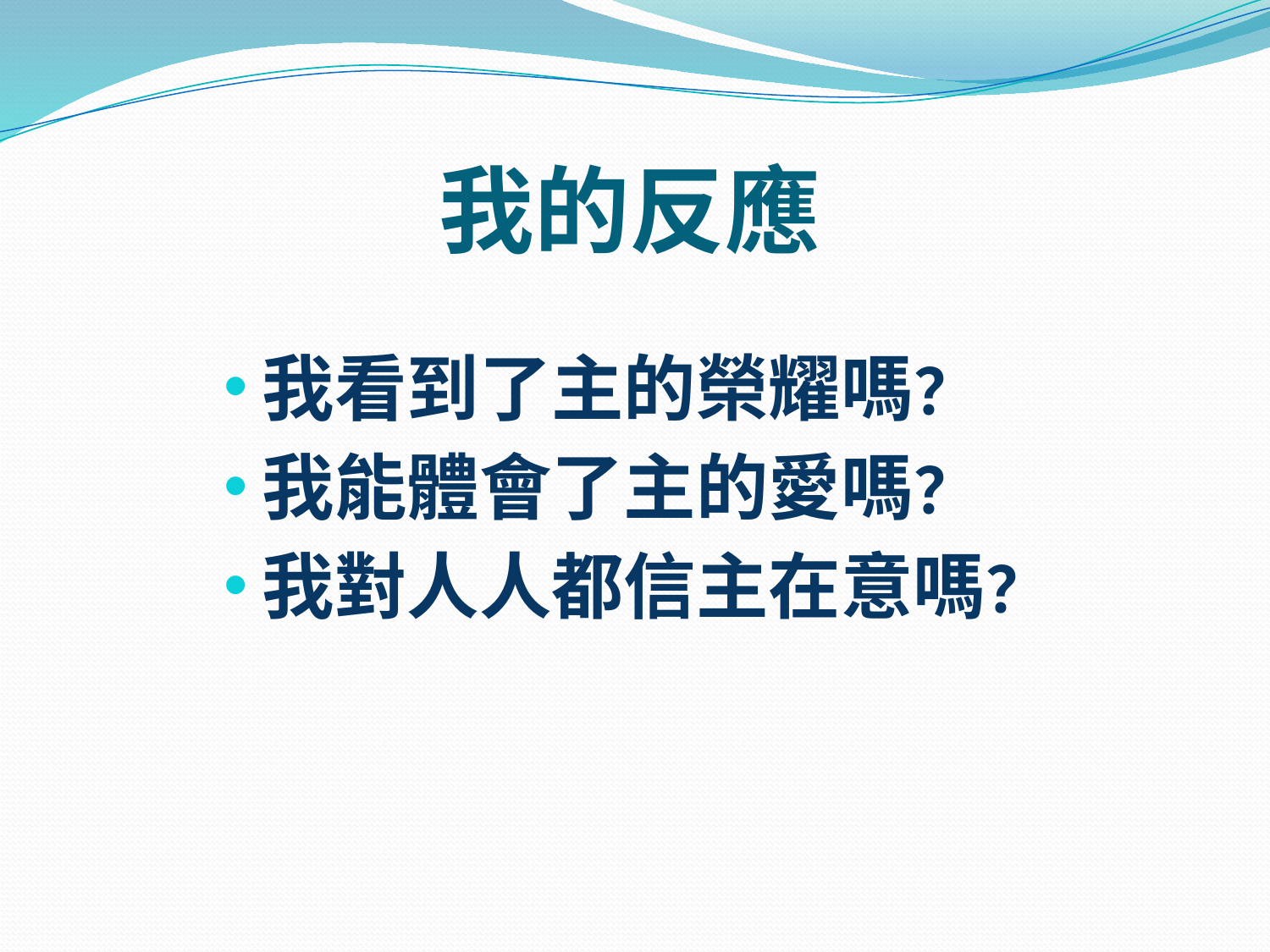

# 我的反應
我看到了主的榮耀嗎？
我能體會了主的愛嗎？
我對人人都信主在意嗎？